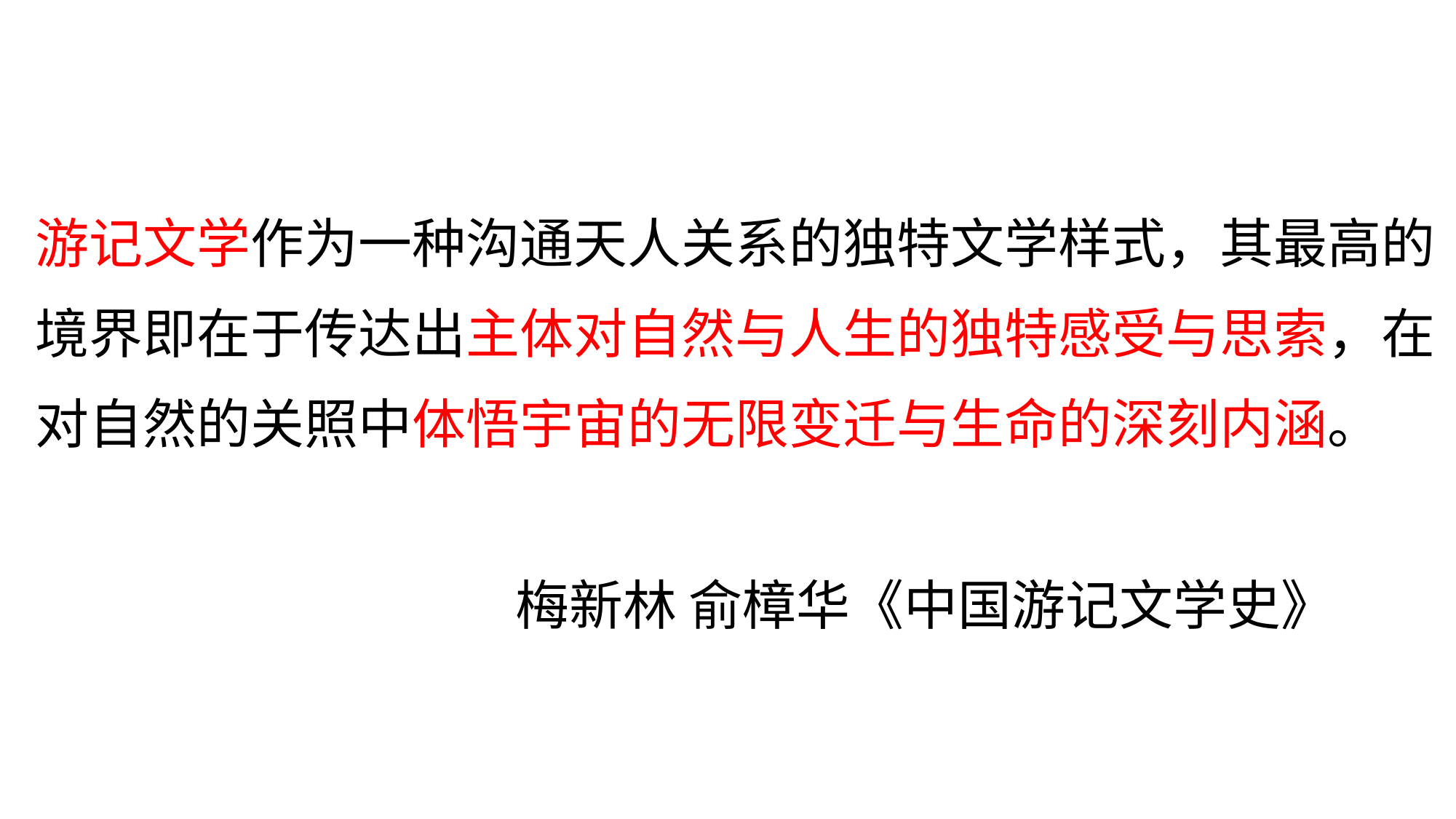

# 游记文学作为一种沟通天人关系的独特文学样式，其最高的境界即在于传达出主体对自然与人生的独特感受与思索，在对自然的关照中体悟宇宙的无限变迁与生命的深刻内涵。 梅新林 俞樟华《中国游记文学史》